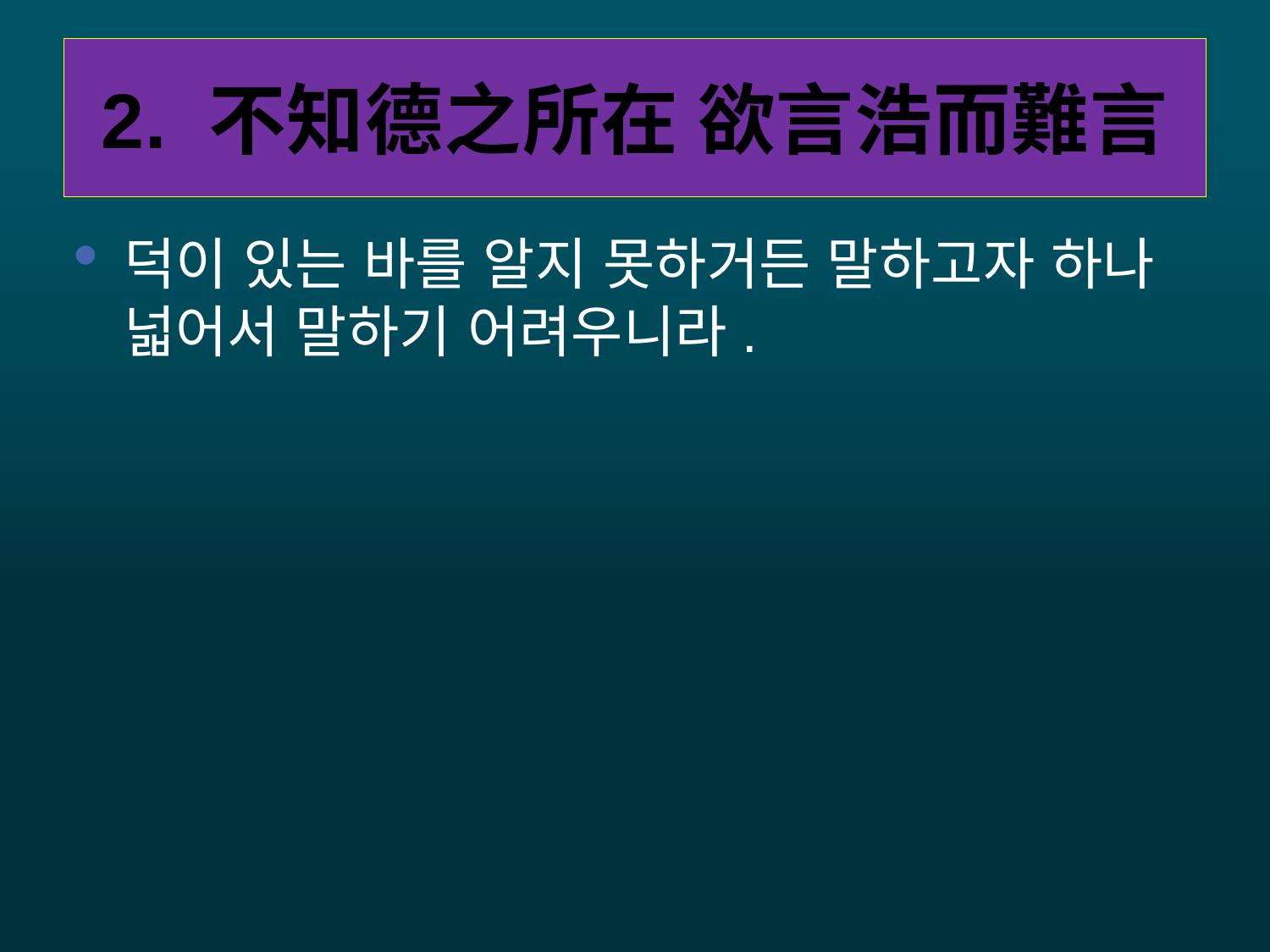

# 2. 不知德之所在 欲言浩而難言
덕이 있는 바를 알지 못하거든 말하고자 하나 넓어서 말하기 어려우니라.